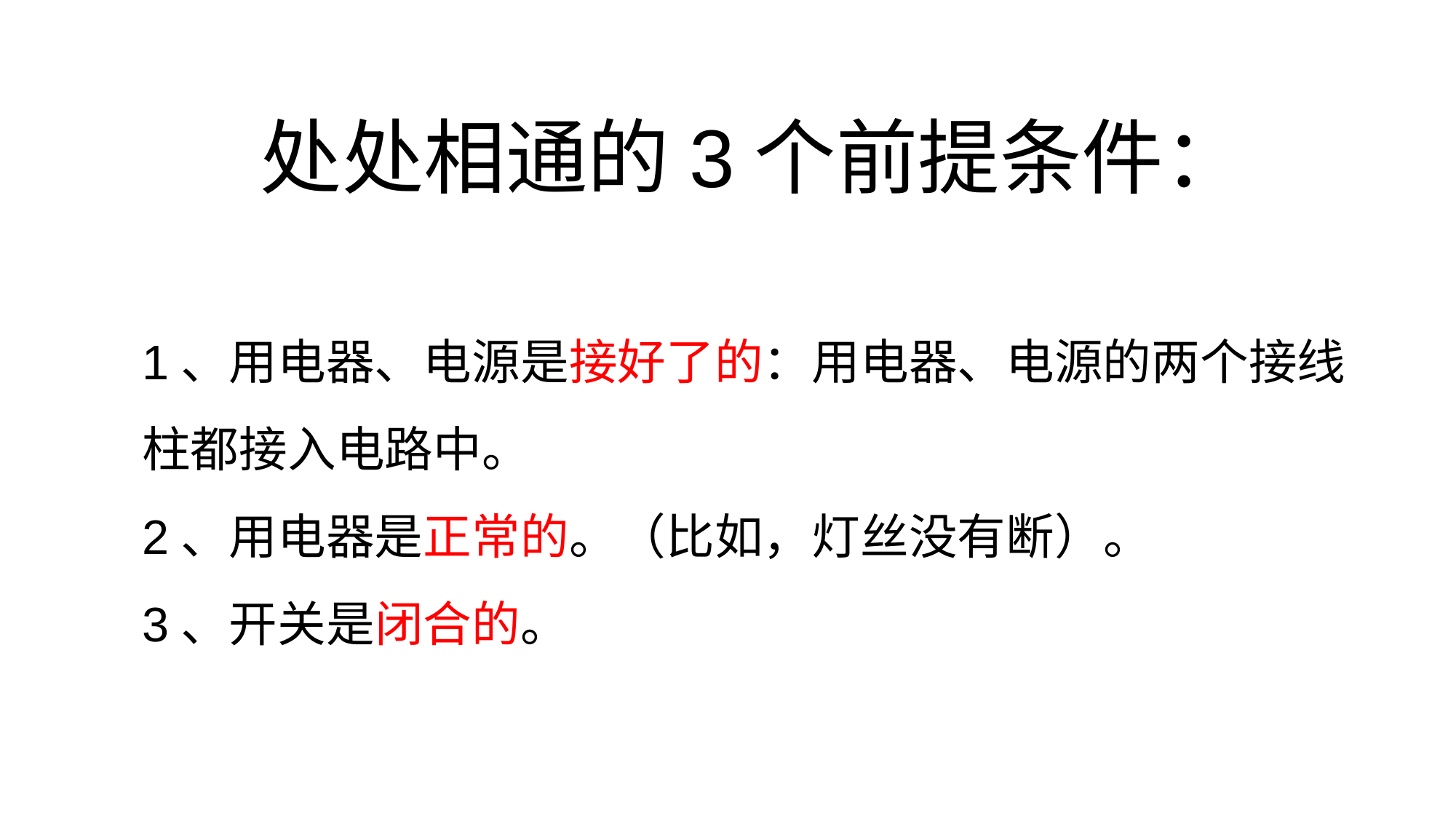

处处相通的3个前提条件：

1、用电器、电源是接好了的：用电器、电源的两个接线柱都接入电路中。
2、用电器是正常的。（比如，灯丝没有断）。
3、开关是闭合的。